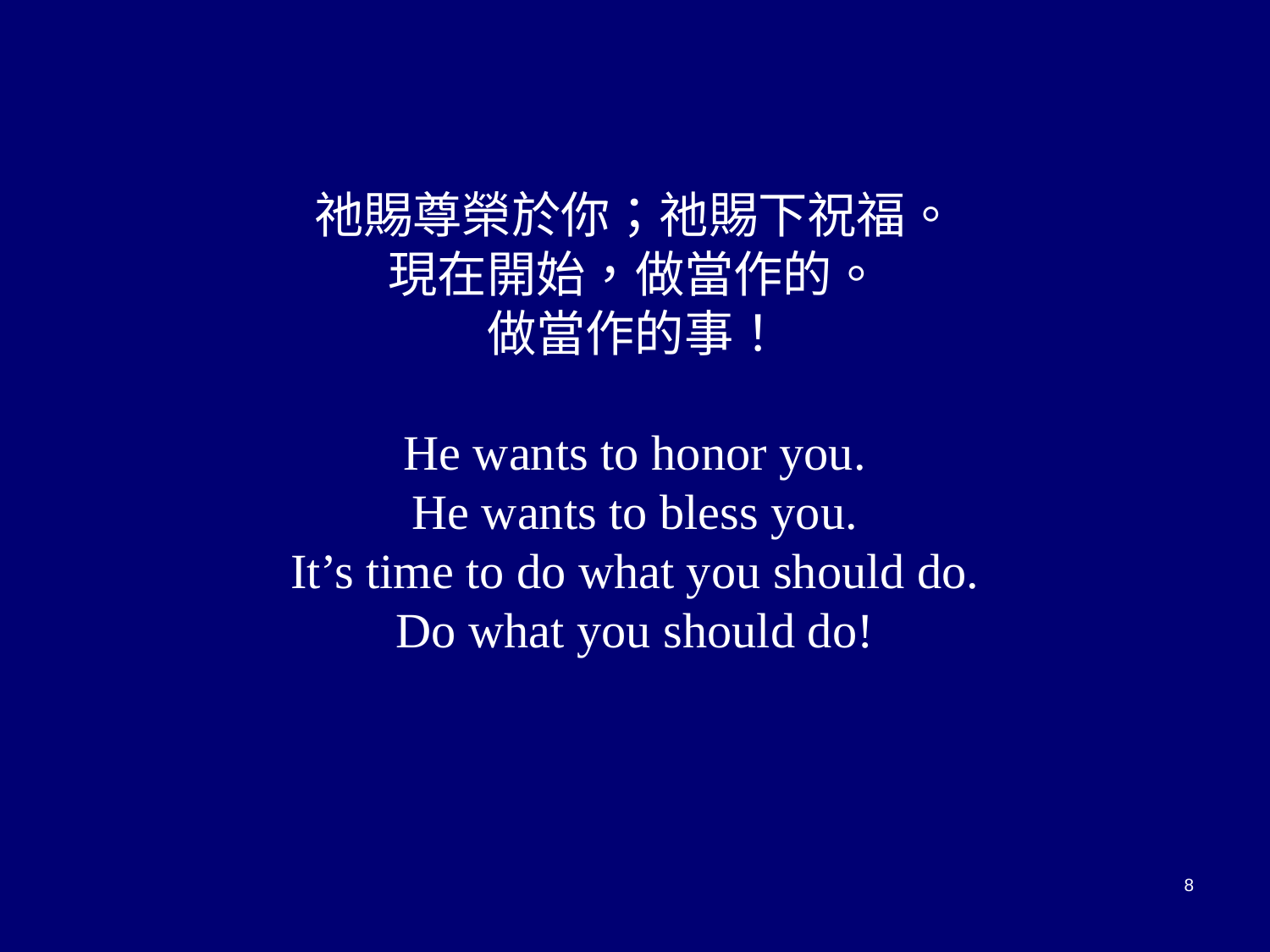

祂賜尊榮於你；祂賜下祝福。
現在開始，做當作的。
做當作的事！

He wants to honor you.
He wants to bless you.
It’s time to do what you should do.
Do what you should do!

8